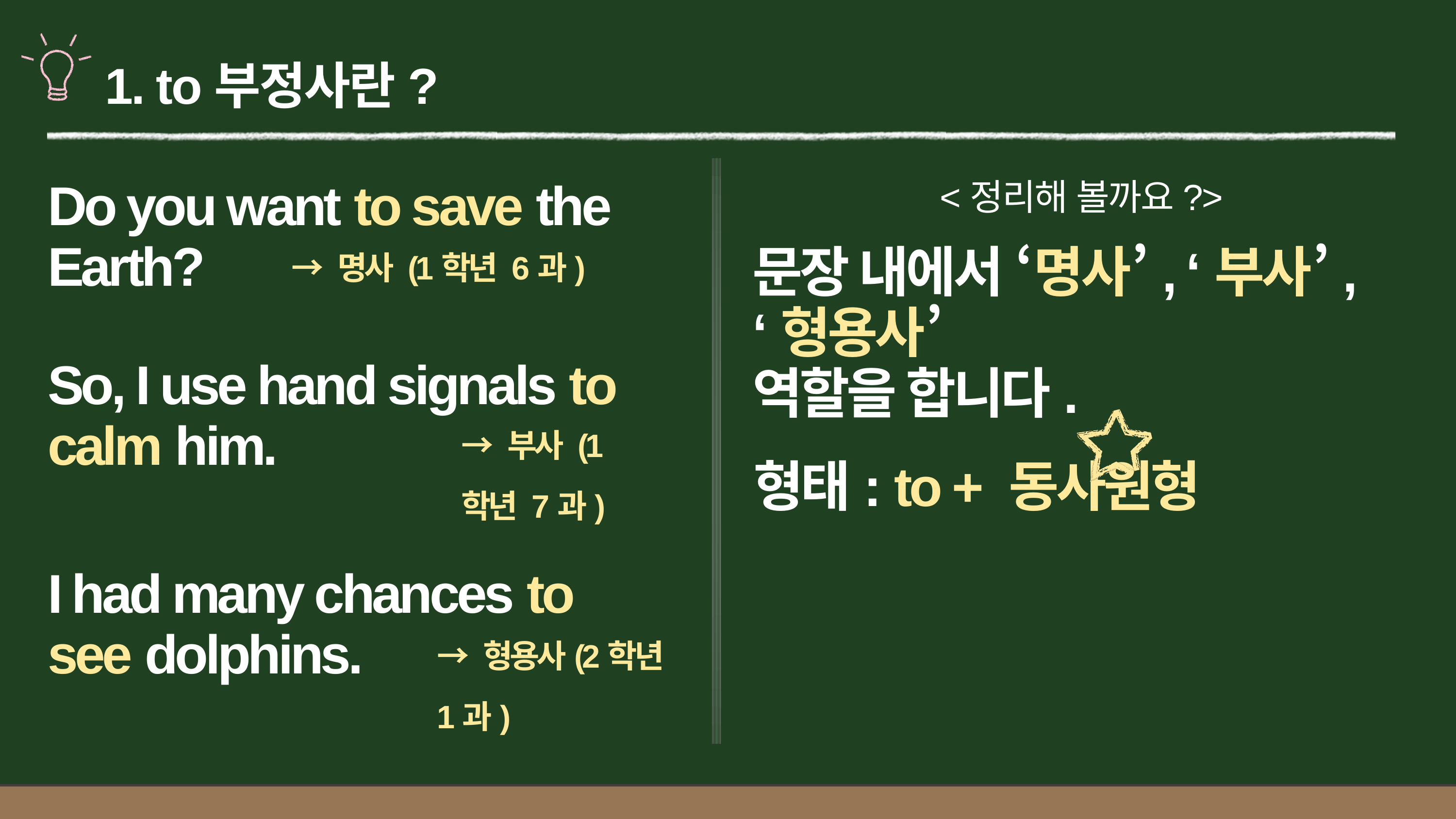

1. to부정사란?

<정리해 볼까요?>
Do you want to save the Earth?
→ 명사 (1학년 6과)
문장 내에서 ‘명사’, ‘부사’, ‘형용사’
역할을 합니다.
So, I use hand signals to calm him.
→ 부사 (1학년 7과)

형태: to + 동사원형
I had many chances to see dolphins.
→ 형용사(2학년 1과)